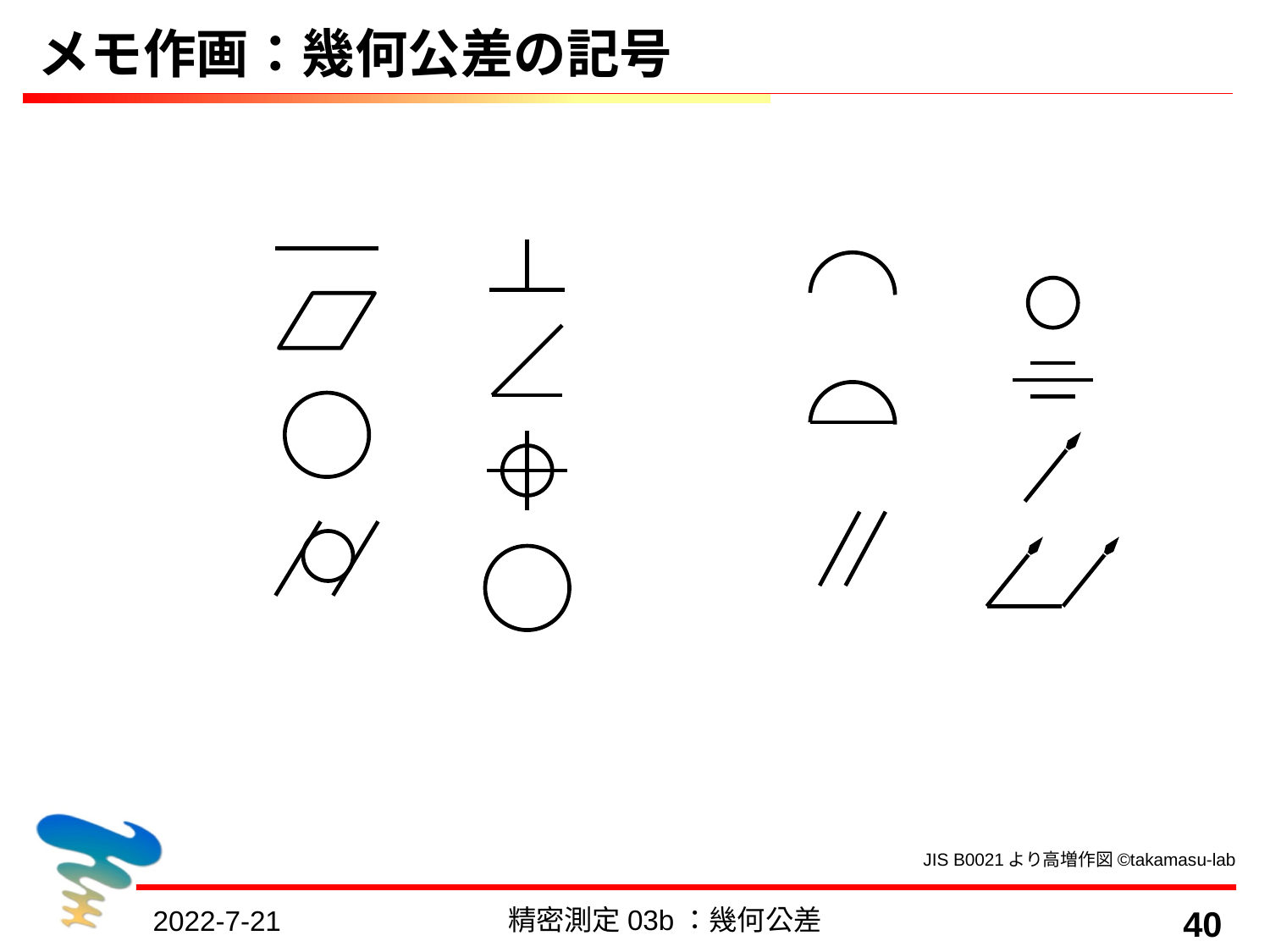

# メモ作画：幾何公差の記号

JIS B0021より高増作図©takamasu-lab
精密測定03b：幾何公差
40
2022-7-21